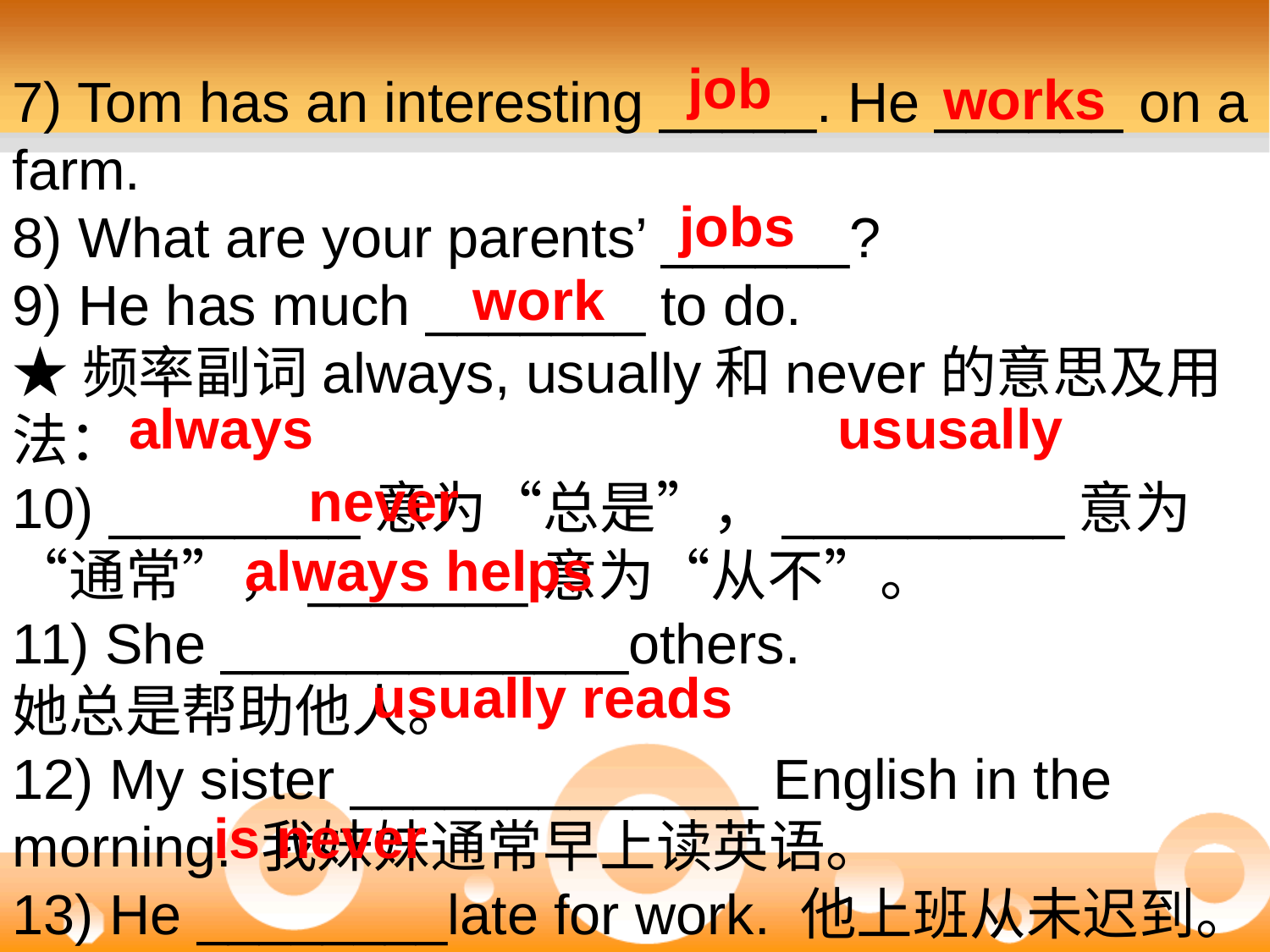

job
works
7) Tom has an interesting _____. He ______ on a farm.
8) What are your parents’ ______?
9) He has much _______ to do.
★频率副词always, usually和never的意思及用法：
10) ________意为“总是”，_________意为“通常”，_______意为“从不”。
11) She _____________others.
她总是帮助他人。
12) My sister _____________ English in the morning. 我妹妹通常早上读英语。
13) He ________late for work. 他上班从未迟到。
jobs
work
always
ususally
never
always helps
usually reads
is never